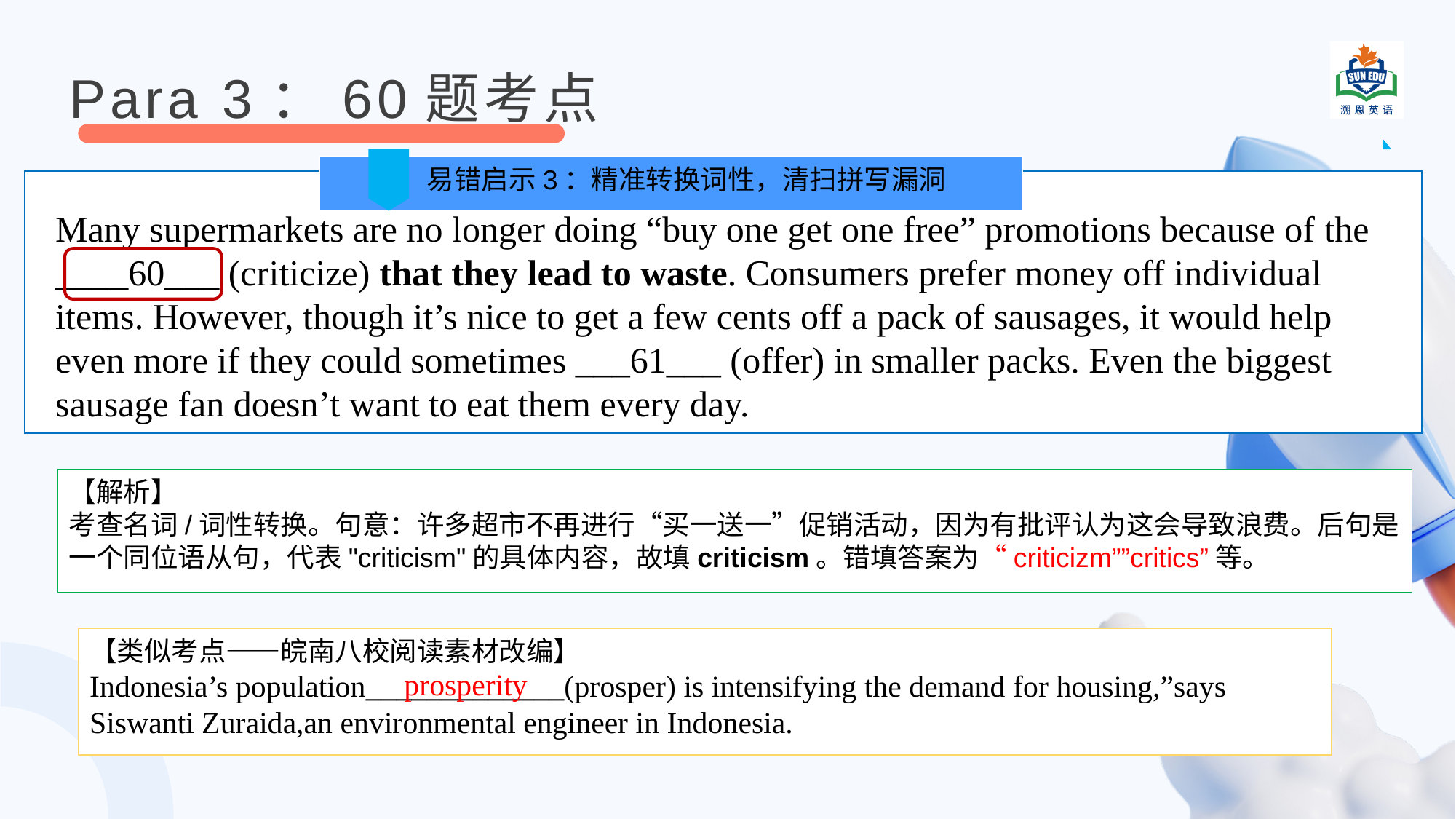

Para 3：60题考点

易错启示3：精准转换词性，清扫拼写漏洞
Many supermarkets are no longer doing “buy one get one free” promotions because of the ____60___ (criticize) that they lead to waste. Consumers prefer money off individual items. However, though it’s nice to get a few cents off a pack of sausages, it would help even more if they could sometimes ___61___ (offer) in smaller packs. Even the biggest sausage fan doesn’t want to eat them every day.

【解析】
考查名词/词性转换。句意：许多超市不再进行“买一送一”促销活动，因为有批评认为这会导致浪费。后句是一个同位语从句，代表"criticism"的具体内容，故填criticism。错填答案为“criticizm””critics”等。
【类似考点——皖南八校阅读素材改编】
Indonesia’s population_____________(prosper) is intensifying the demand for housing,”says Siswanti Zuraida,an environmental engineer in Indonesia.
prosperity